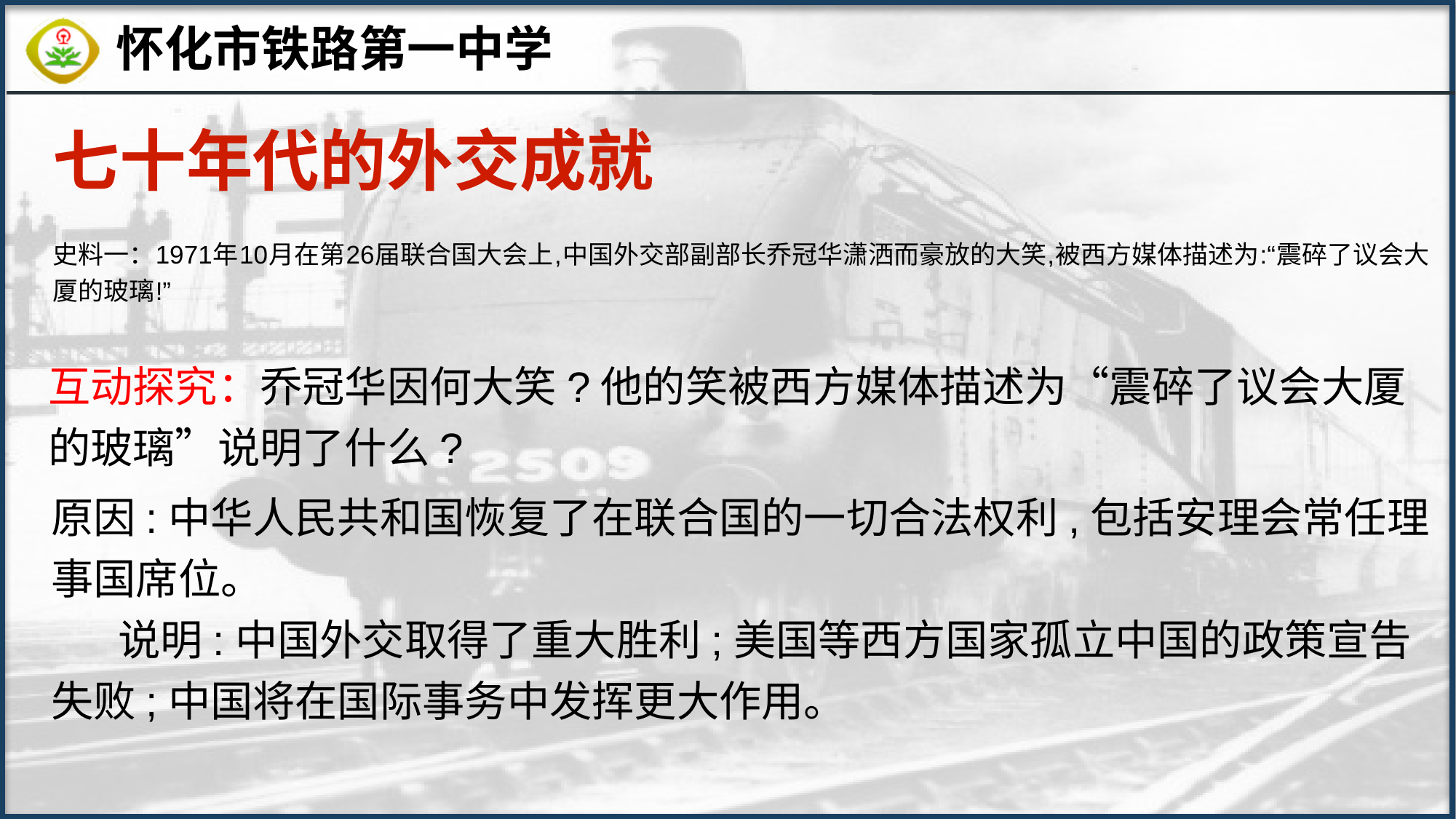

七十年代的外交成就
史料一：1971年10月在第26届联合国大会上,中国外交部副部长乔冠华潇洒而豪放的大笑,被西方媒体描述为:“震碎了议会大厦的玻璃!”

互动探究：乔冠华因何大笑?他的笑被西方媒体描述为“震碎了议会大厦的玻璃”说明了什么?
原因:中华人民共和国恢复了在联合国的一切合法权利,包括安理会常任理事国席位。
      说明:中国外交取得了重大胜利;美国等西方国家孤立中国的政策宣告失败;中国将在国际事务中发挥更大作用。